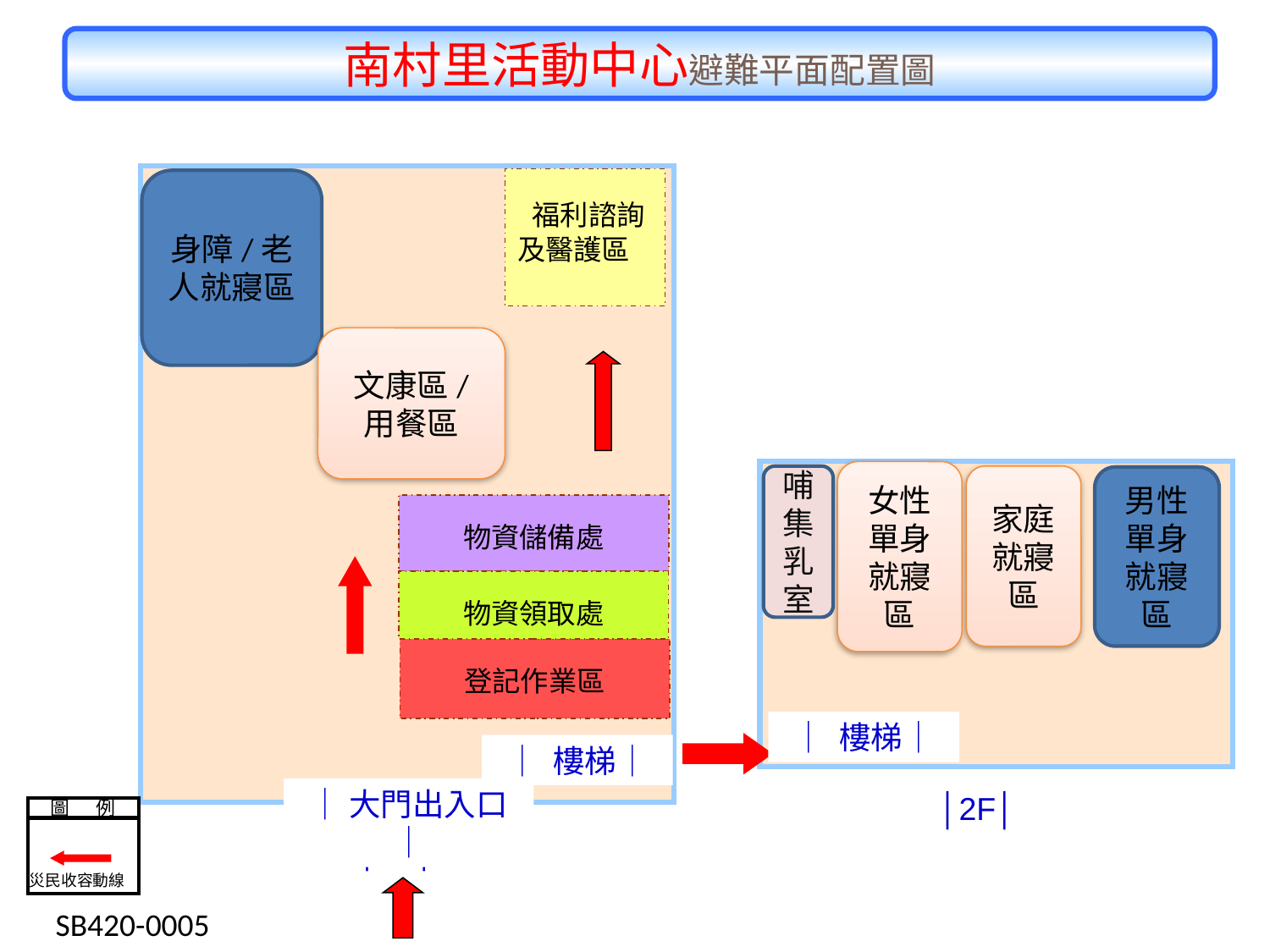

南村里活動中心避難平面配置圖

 福利諮詢及醫護區
身障/老人就寢區
文康區/
用餐區

女性單身
就寢區
哺集乳室
家庭就寢區
男性單身就寢區
物資儲備處
物資領取處

登記作業區
│ 樓梯│

│ 樓梯│
│大門出入口│
│2F│
圖      例

災民收容動線
│1F│

 SB420-0005